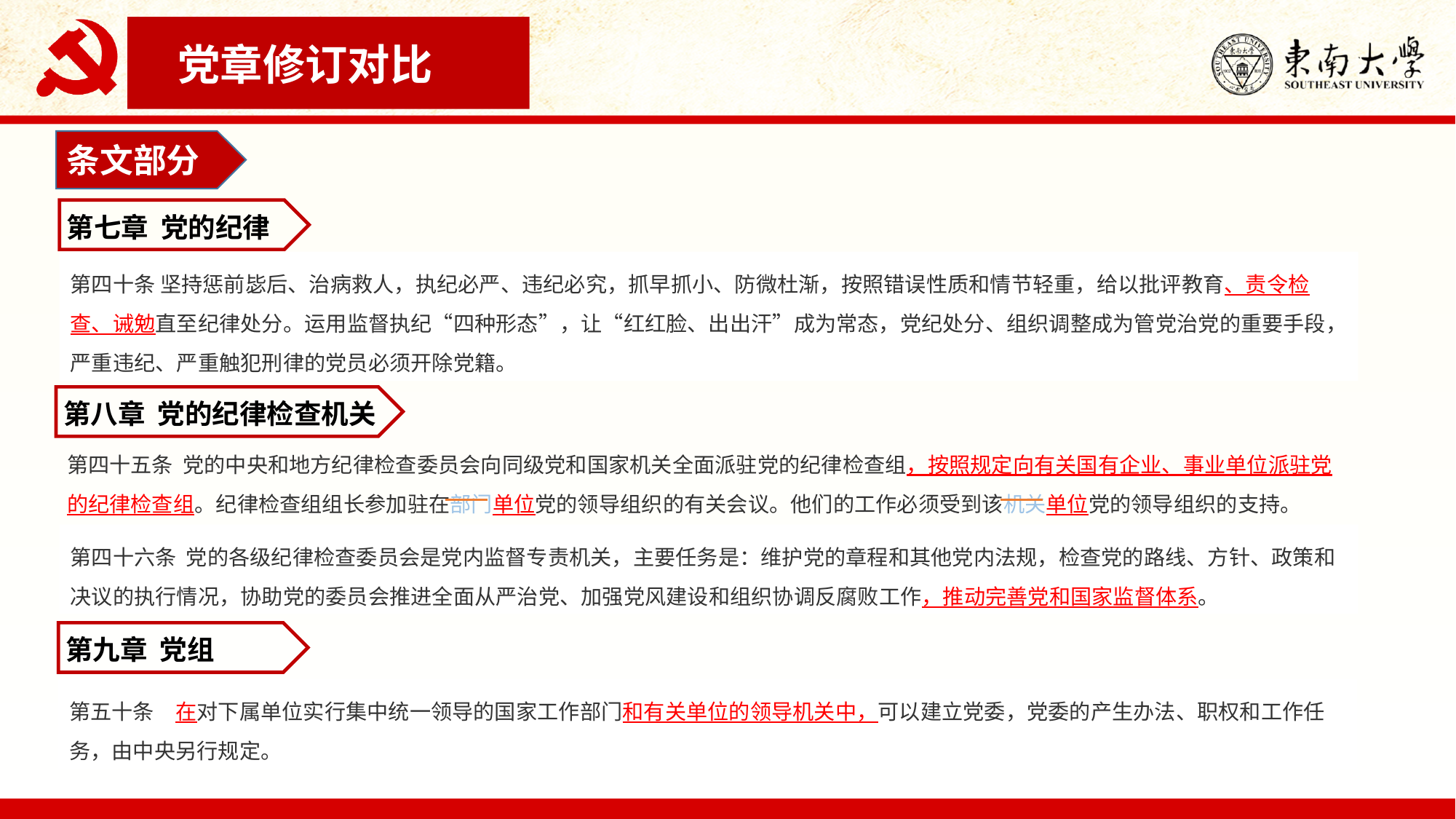

党章修订对比
条文部分

第七章  党的纪律
第四十条 坚持惩前毖后、治病救人，执纪必严、违纪必究，抓早抓小、防微杜渐，按照错误性质和情节轻重，给以批评教育、责令检查、诫勉直至纪律处分。运用监督执纪“四种形态”，让“红红脸、出出汗”成为常态，党纪处分、组织调整成为管党治党的重要手段，严重违纪、严重触犯刑律的党员必须开除党籍。

第八章  党的纪律检查机关
第四十五条  党的中央和地方纪律检查委员会向同级党和国家机关全面派驻党的纪律检查组，按照规定向有关国有企业、事业单位派驻党的纪律检查组。纪律检查组组长参加驻在部门单位党的领导组织的有关会议。他们的工作必须受到该机关单位党的领导组织的支持。

第四十六条  党的各级纪律检查委员会是党内监督专责机关，主要任务是：维护党的章程和其他党内法规，检查党的路线、方针、政策和决议的执行情况，协助党的委员会推进全面从严治党、加强党风建设和组织协调反腐败工作，推动完善党和国家监督体系。

第九章  党组
第五十条　在对下属单位实行集中统一领导的国家工作部门和有关单位的领导机关中，可以建立党委，党委的产生办法、职权和工作任务，由中央另行规定。